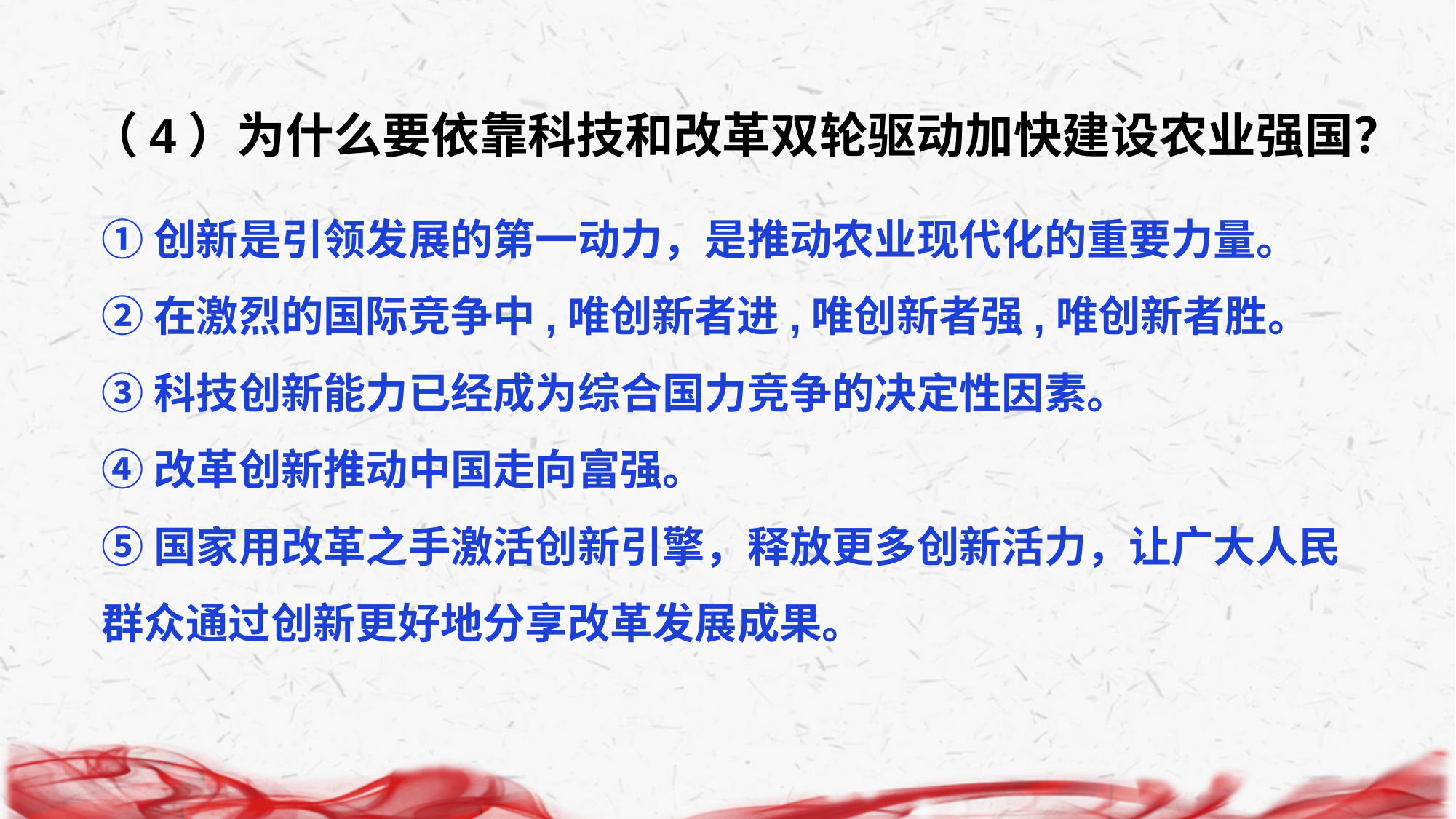

（4）为什么要依靠科技和改革双轮驱动加快建设农业强国？
①创新是引领发展的第一动力，是推动农业现代化的重要力量。
②在激烈的国际竞争中,唯创新者进,唯创新者强,唯创新者胜。
③科技创新能力已经成为综合国力竞争的决定性因素。
④改革创新推动中国走向富强。
⑤国家用改革之手激活创新引擎，释放更多创新活力，让广大人民群众通过创新更好地分享改革发展成果。